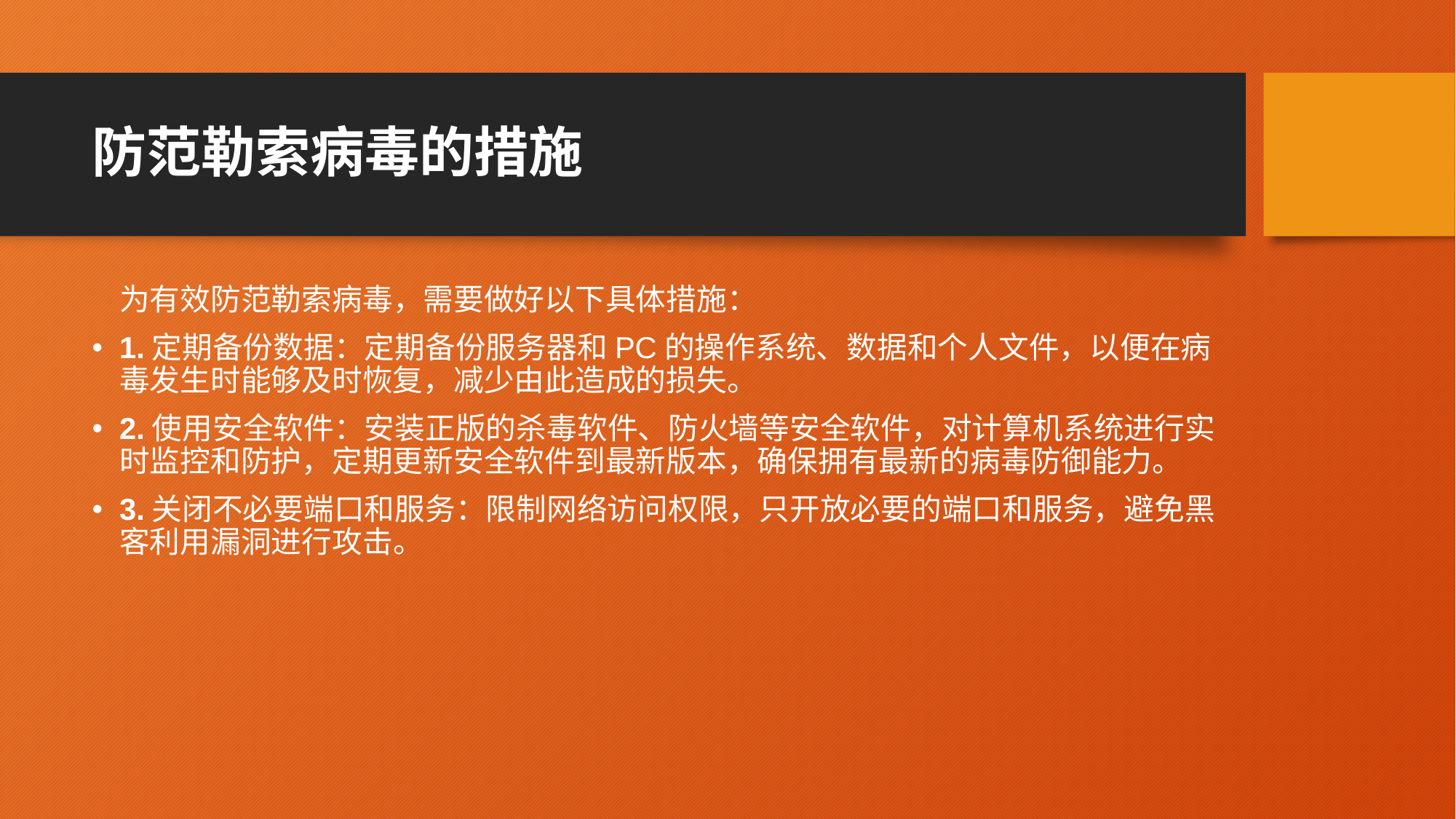

# 防范勒索病毒的措施
为有效防范勒索病毒，需要做好以下具体措施：
1.定期备份数据：定期备份服务器和PC的操作系统、数据和个人文件，以便在病毒发生时能够及时恢复，减少由此造成的损失。
2.使用安全软件：安装正版的杀毒软件、防火墙等安全软件，对计算机系统进行实时监控和防护，定期更新安全软件到最新版本，确保拥有最新的病毒防御能力。
3.关闭不必要端口和服务：限制网络访问权限，只开放必要的端口和服务，避免黑客利用漏洞进行攻击。